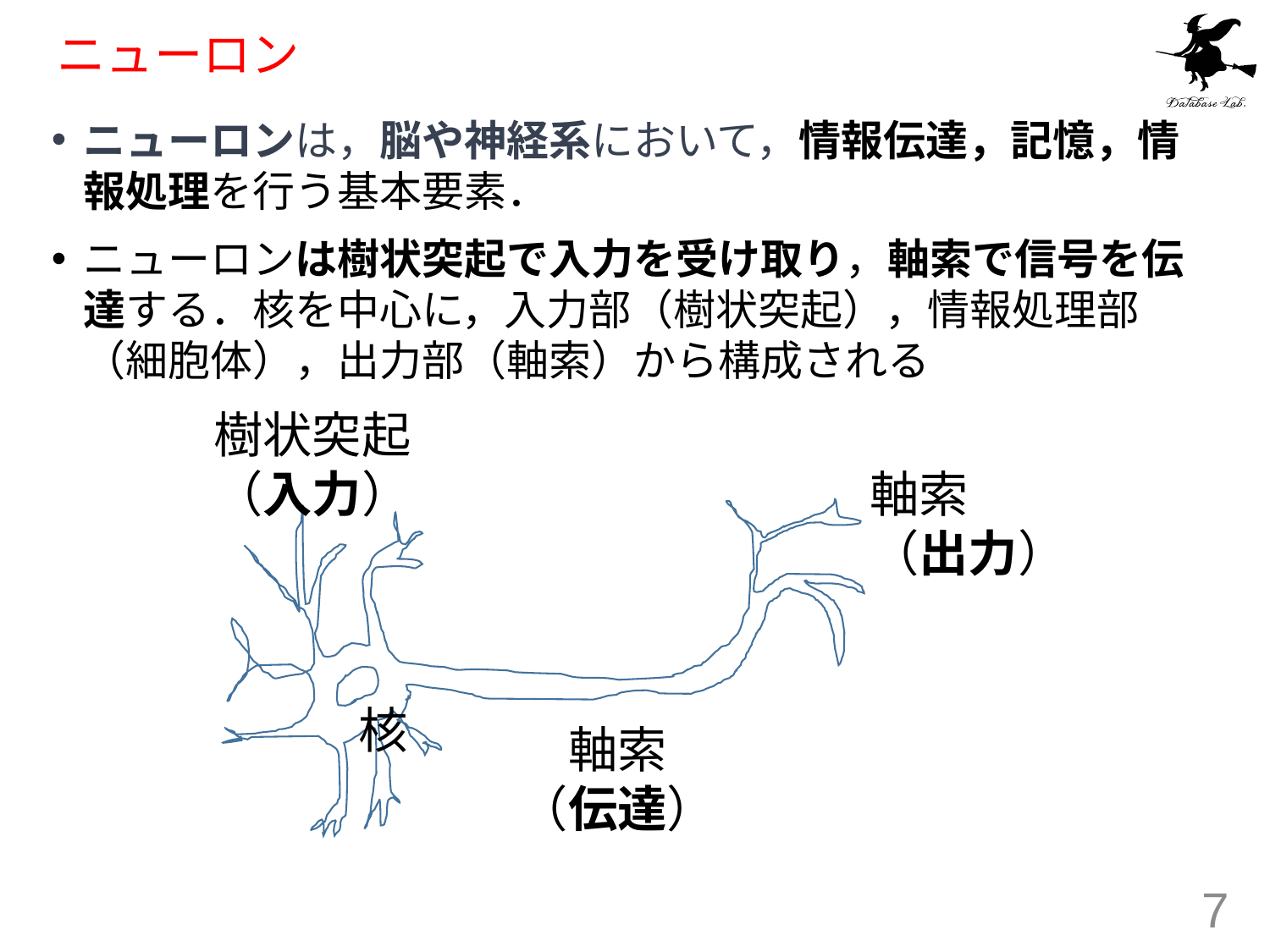

# ニューロン
ニューロンは，脳や神経系において，情報伝達，記憶，情報処理を行う基本要素．
ニューロンは樹状突起で入力を受け取り，軸索で信号を伝達する．核を中心に，入力部（樹状突起），情報処理部（細胞体），出力部（軸索）から構成される

樹状突起
（入力）
軸索
（出力）

核
軸索
（伝達）
7